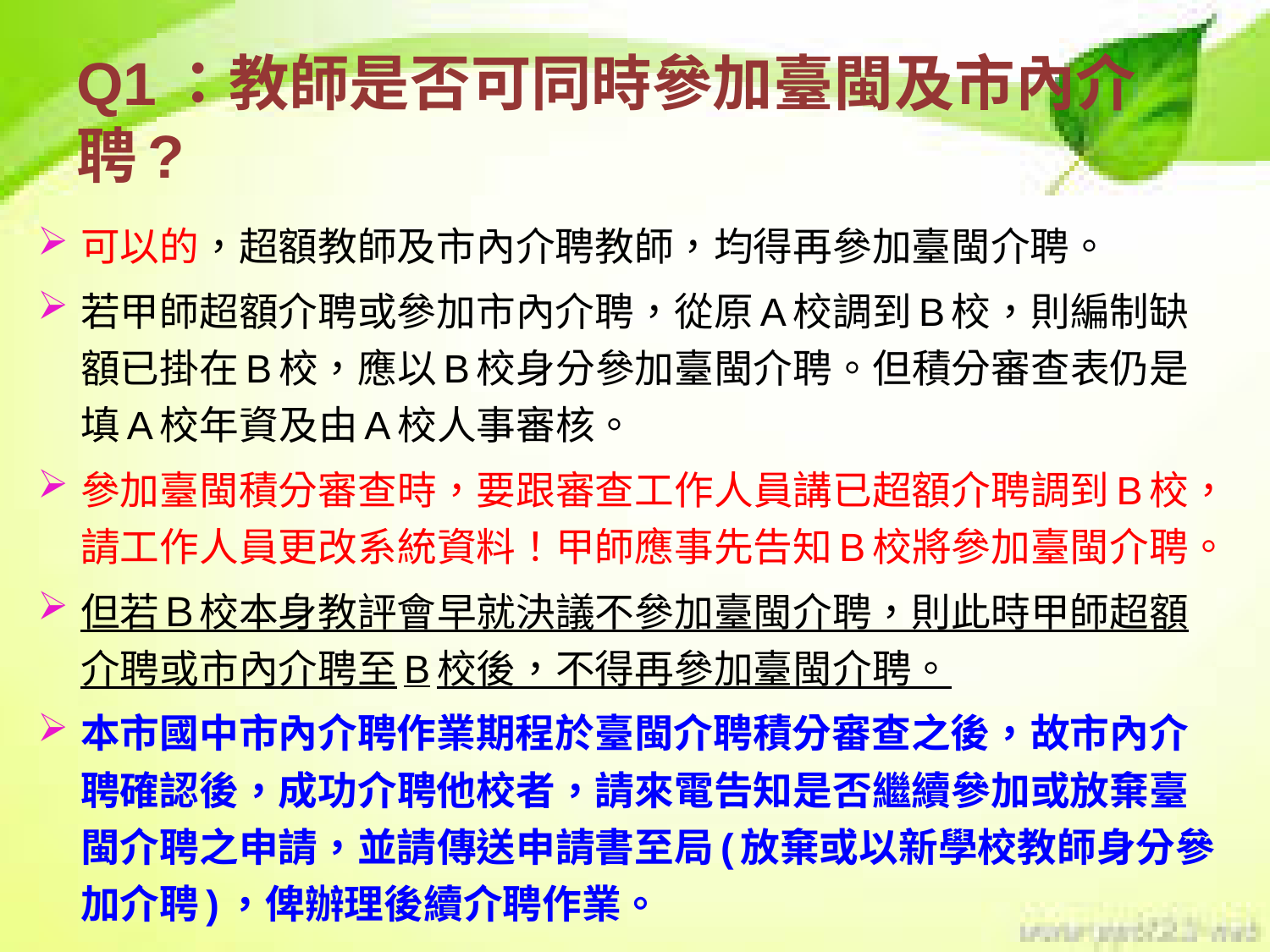

# Q1：教師是否可同時參加臺閩及市內介聘?
可以的，超額教師及市內介聘教師，均得再參加臺閩介聘。
若甲師超額介聘或參加市內介聘，從原A校調到B校，則編制缺額已掛在B校，應以B校身分參加臺閩介聘。但積分審查表仍是填A校年資及由A校人事審核。
參加臺閩積分審查時，要跟審查工作人員講已超額介聘調到B校，請工作人員更改系統資料！甲師應事先告知B校將參加臺閩介聘。
但若Ｂ校本身教評會早就決議不參加臺閩介聘，則此時甲師超額介聘或市內介聘至B校後，不得再參加臺閩介聘。
本市國中市內介聘作業期程於臺閩介聘積分審查之後，故市內介聘確認後，成功介聘他校者，請來電告知是否繼續參加或放棄臺閩介聘之申請，並請傳送申請書至局(放棄或以新學校教師身分參加介聘)，俾辦理後續介聘作業。